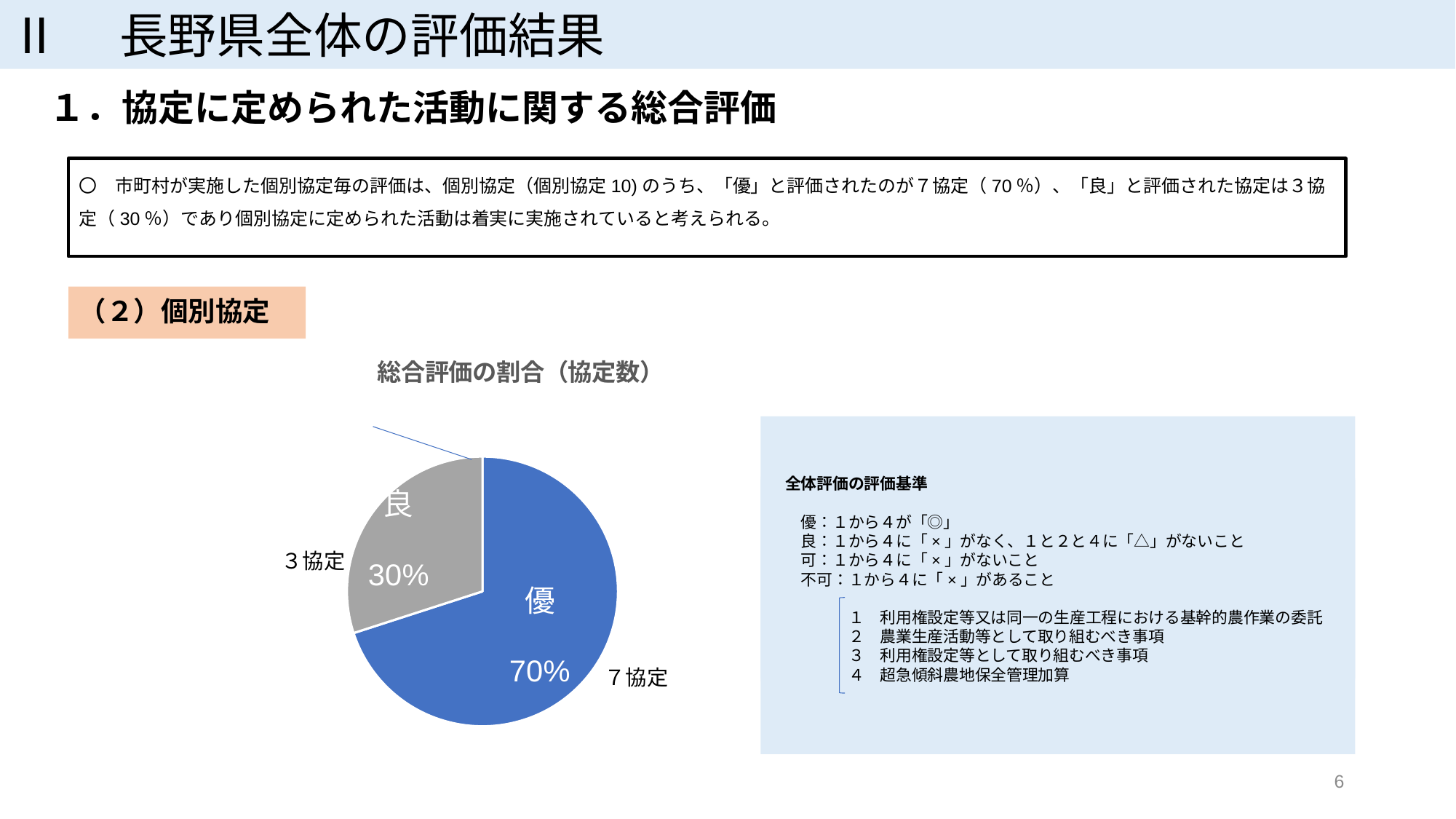

Ⅱ　長野県全体の評価結果
# １．協定に定められた活動に関する総合評価
〇　市町村が実施した個別協定毎の評価は、個別協定（個別協定10)のうち、「優」と評価されたのが７協定（70％）、「良」と評価された協定は３協定（30％）であり個別協定に定められた活動は着実に実施されていると考えられる。
（２）個別協定

### Chart: 総合評価の割合（協定数）

| Category | 総合評価の割合（協定数） |
|---|---|
| 優 | 7.0 |
| 良 | 3.0 |
| 可 | 0.0 |
| 不可 | 0.0 |
全体評価の評価基準
　優：１から４が「◎」
　良：１から４に「×」がなく、１と２と４に「△」がないこと
　可：１から４に「×」がないこと
　不可：１から４に「×」があること

　　　　１　利用権設定等又は同一の生産工程における基幹的農作業の委託
　　　　２　農業生産活動等として取り組むべき事項
　　　　３　利用権設定等として取り組むべき事項
　　　　４　超急傾斜農地保全管理加算
３協定

6